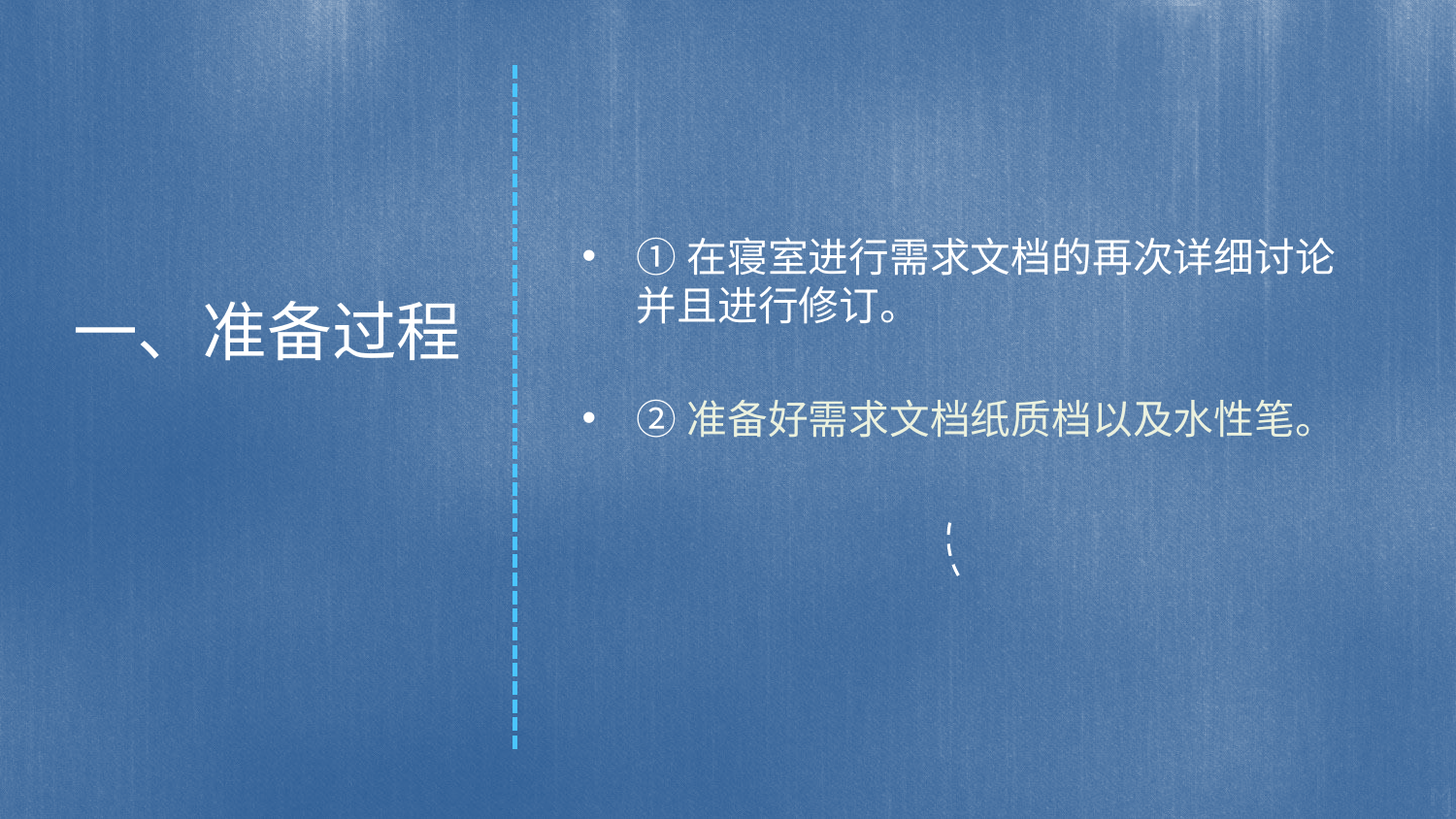

①在寝室进行需求文档的再次详细讨论并且进行修订。

②准备好需求文档纸质档以及水性笔。

一、准备过程